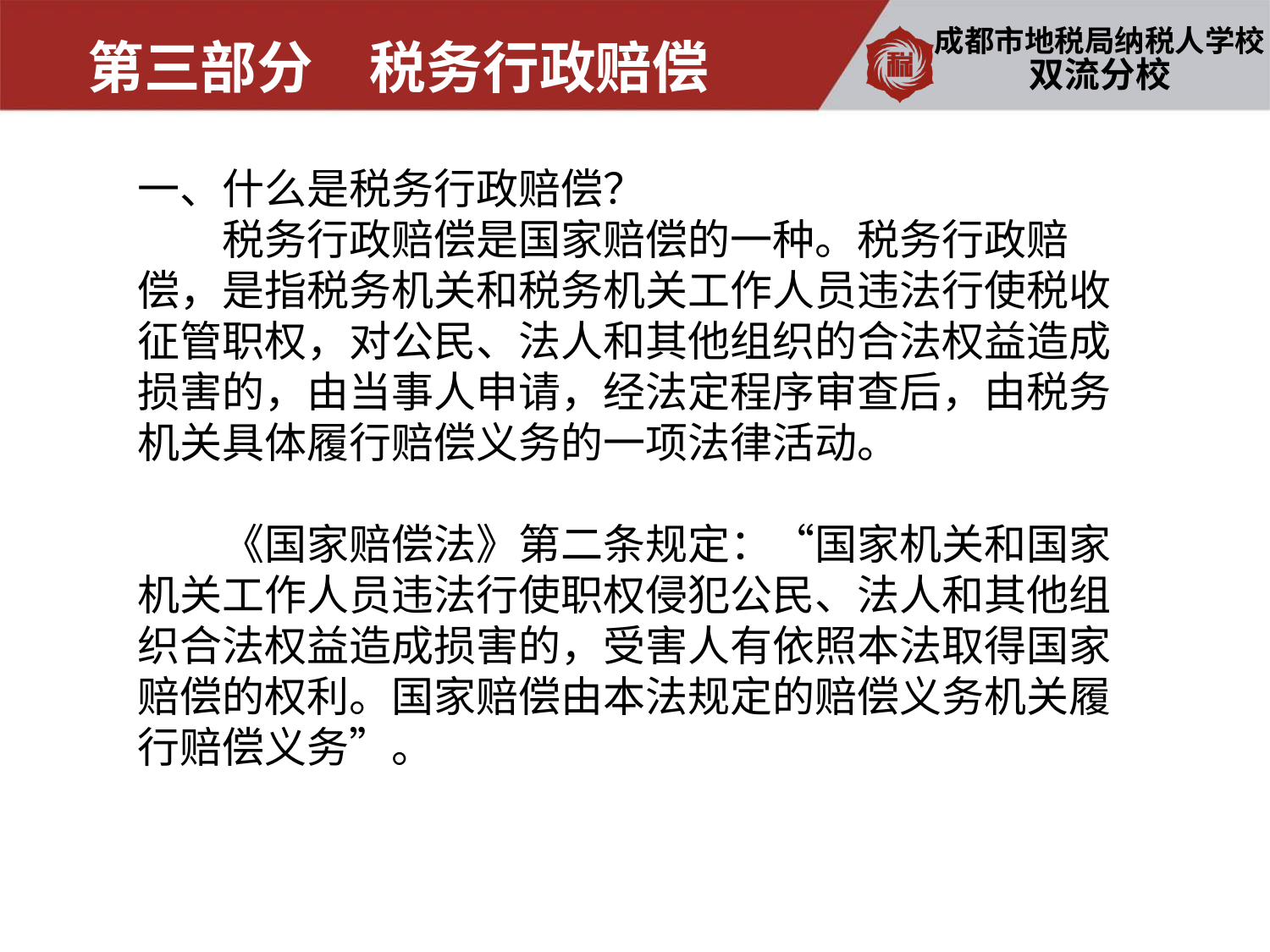

第三部分　税务行政赔偿
双流分校
一、什么是税务行政赔偿？
　　税务行政赔偿是国家赔偿的一种。税务行政赔偿，是指税务机关和税务机关工作人员违法行使税收征管职权，对公民、法人和其他组织的合法权益造成损害的，由当事人申请，经法定程序审查后，由税务机关具体履行赔偿义务的一项法律活动。

　　《国家赔偿法》第二条规定：“国家机关和国家机关工作人员违法行使职权侵犯公民、法人和其他组织合法权益造成损害的，受害人有依照本法取得国家赔偿的权利。国家赔偿由本法规定的赔偿义务机关履行赔偿义务”。